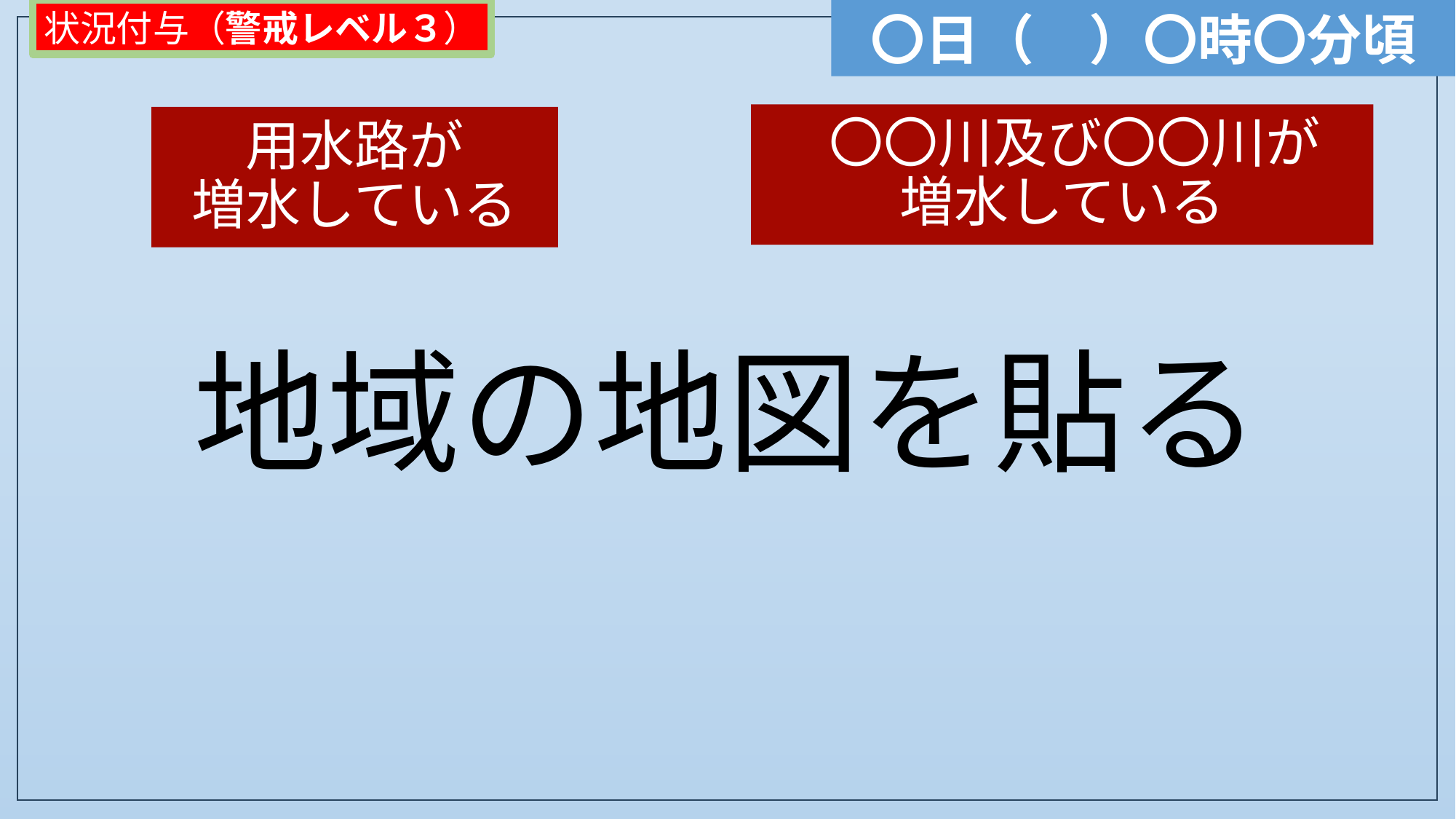

状況付与（警戒レベル３）
〇日（　）〇時〇分頃
地域の地図を貼る
 〇〇川及び〇〇川が
増水している
用水路が
増水している